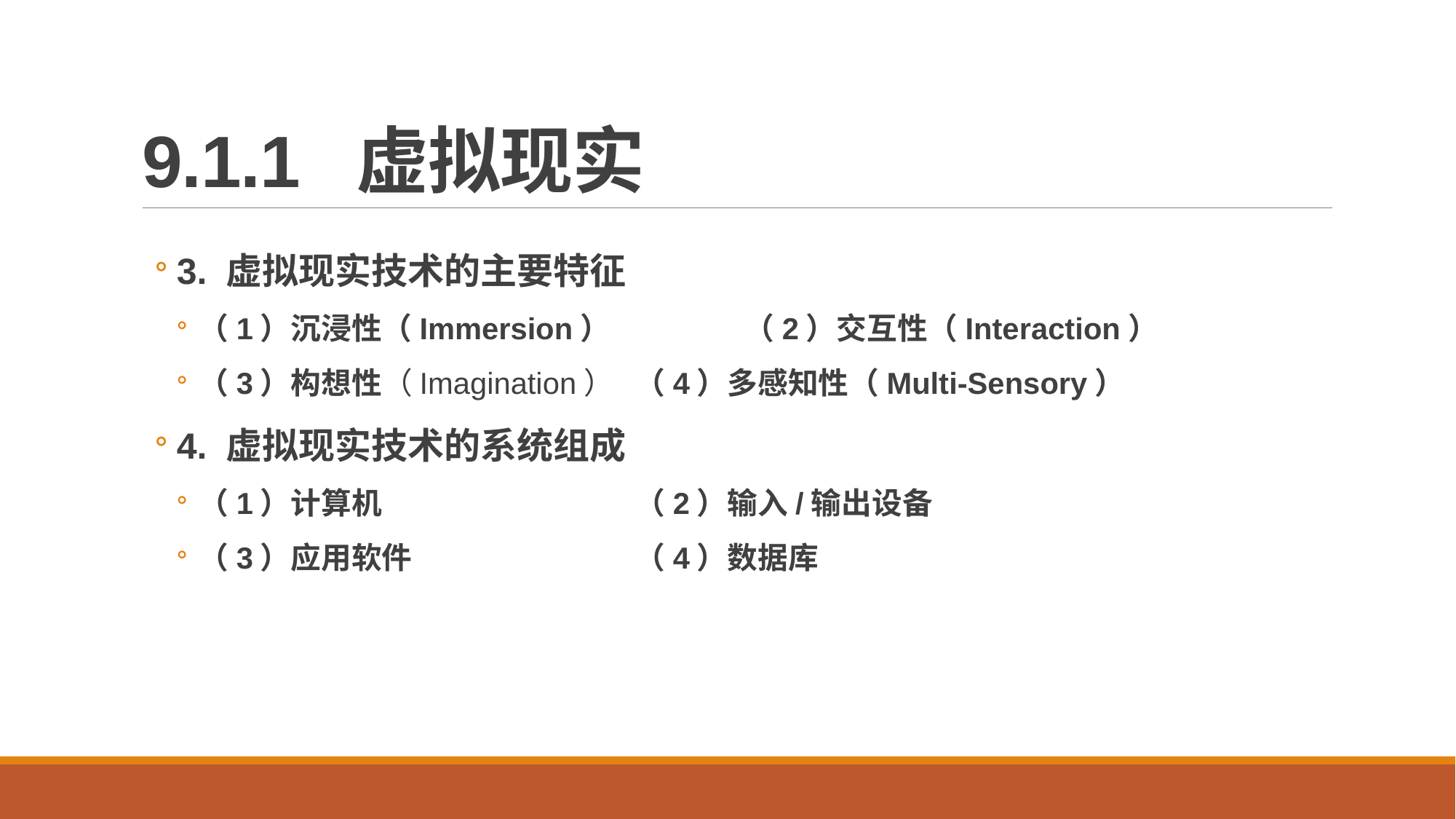

# 9.1.1  虚拟现实
3. 虚拟现实技术的主要特征
（1）沉浸性（Immersion）		（2）交互性（Interaction）
（3）构想性（Imagination）	（4）多感知性（Multi-Sensory）
4. 虚拟现实技术的系统组成
（1）计算机			（2）输入/输出设备
（3）应用软件			（4）数据库